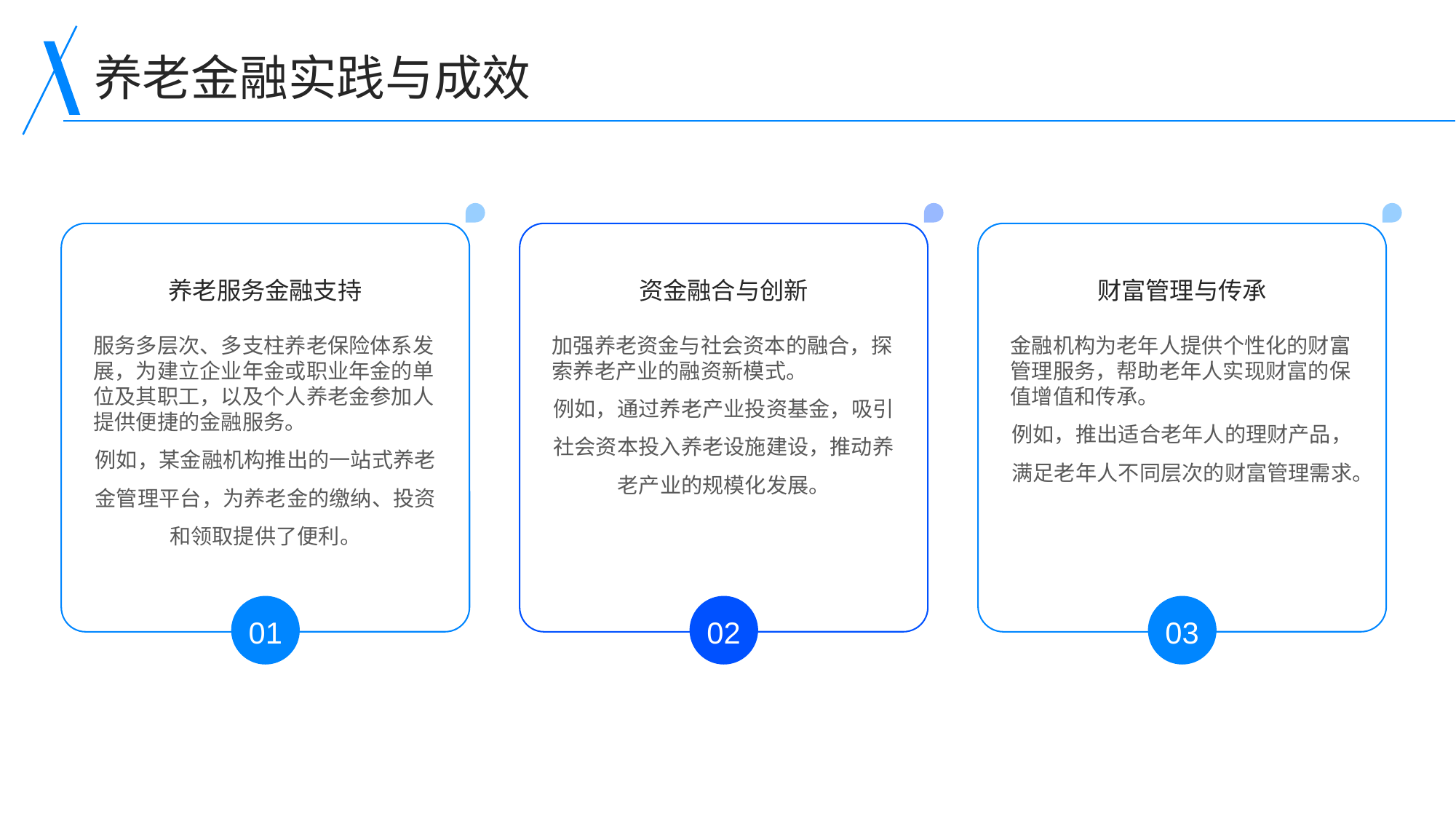

养老金融实践与成效

养老服务金融支持
资金融合与创新
财富管理与传承
服务多层次、多支柱养老保险体系发展，为建立企业年金或职业年金的单位及其职工，以及个人养老金参加人提供便捷的金融服务。
例如，某金融机构推出的一站式养老金管理平台，为养老金的缴纳、投资和领取提供了便利。
加强养老资金与社会资本的融合，探索养老产业的融资新模式。
例如，通过养老产业投资基金，吸引社会资本投入养老设施建设，推动养老产业的规模化发展。
金融机构为老年人提供个性化的财富管理服务，帮助老年人实现财富的保值增值和传承。
例如，推出适合老年人的理财产品，满足老年人不同层次的财富管理需求。

01
02
03